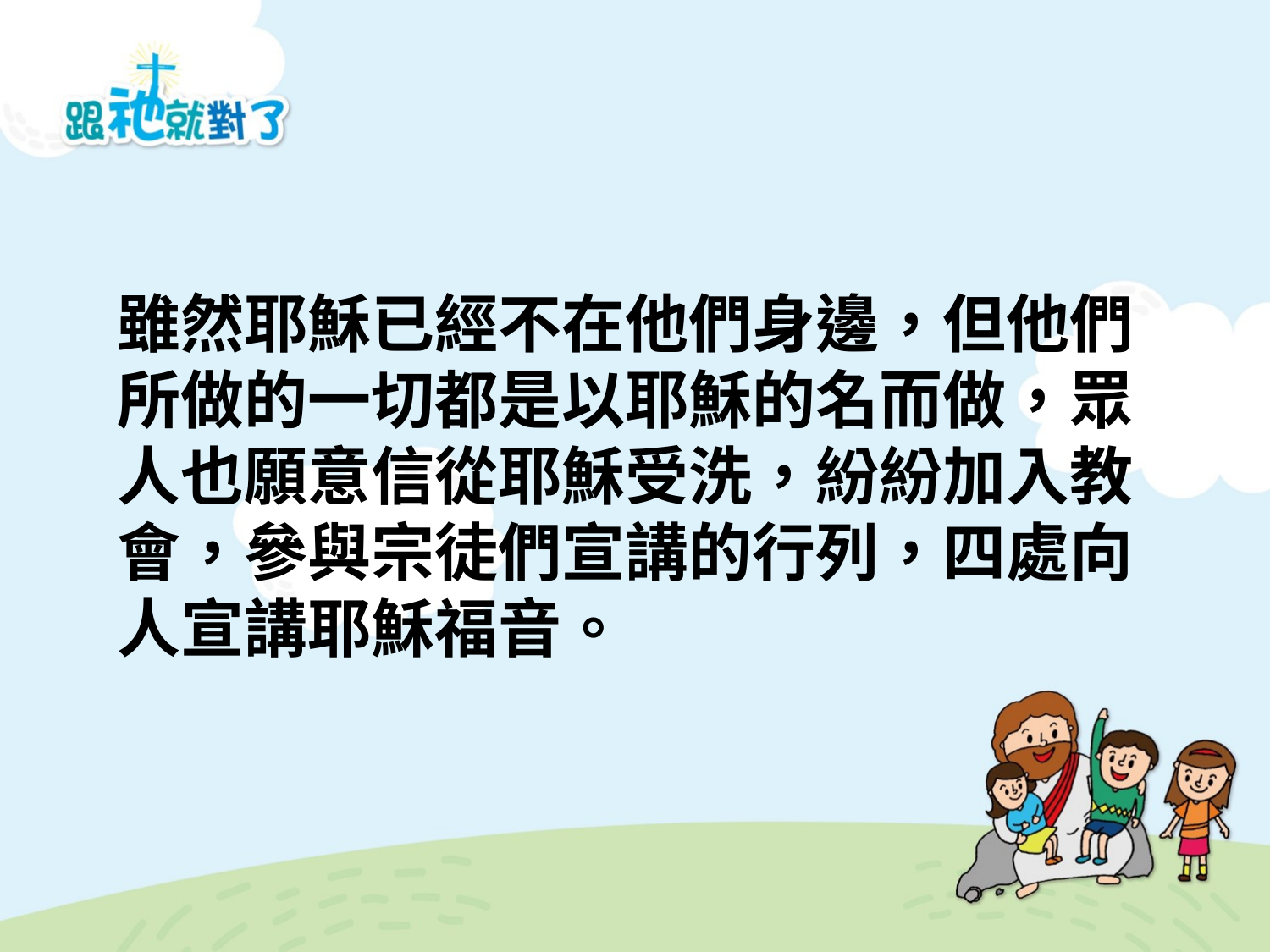

雖然耶穌已經不在他們身邊，但他們所做的一切都是以耶穌的名而做，眾人也願意信從耶穌受洗，紛紛加入教會，參與宗徒們宣講的行列，四處向人宣講耶穌福音。